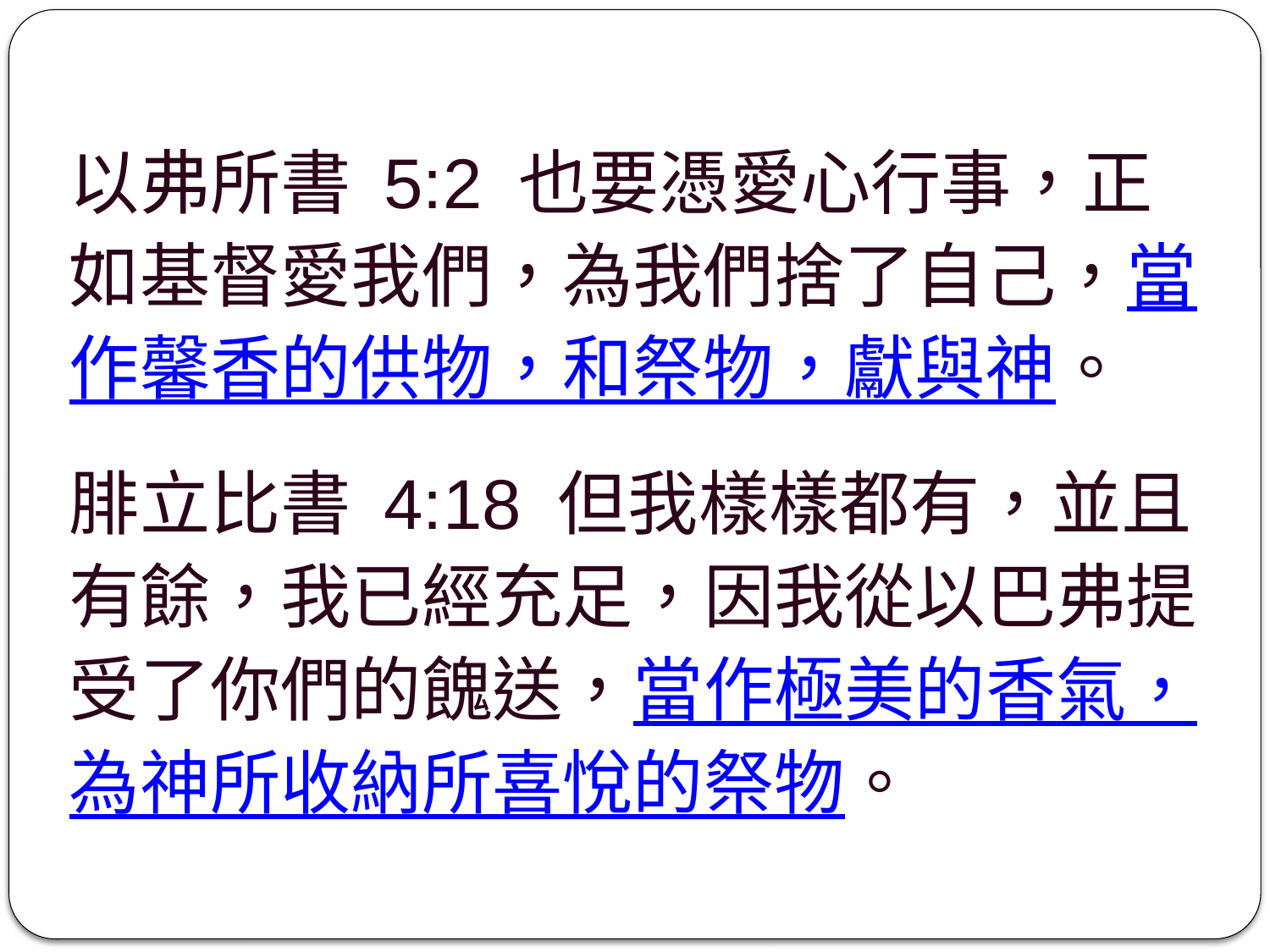

以弗所書 5:2 也要憑愛心行事，正如基督愛我們，為我們捨了自己，當作馨香的供物，和祭物，獻與神。
腓立比書 4:18 但我樣樣都有，並且有餘，我已經充足，因我從以巴弗提受了你們的餽送，當作極美的香氣，為神所收納所喜悅的祭物。